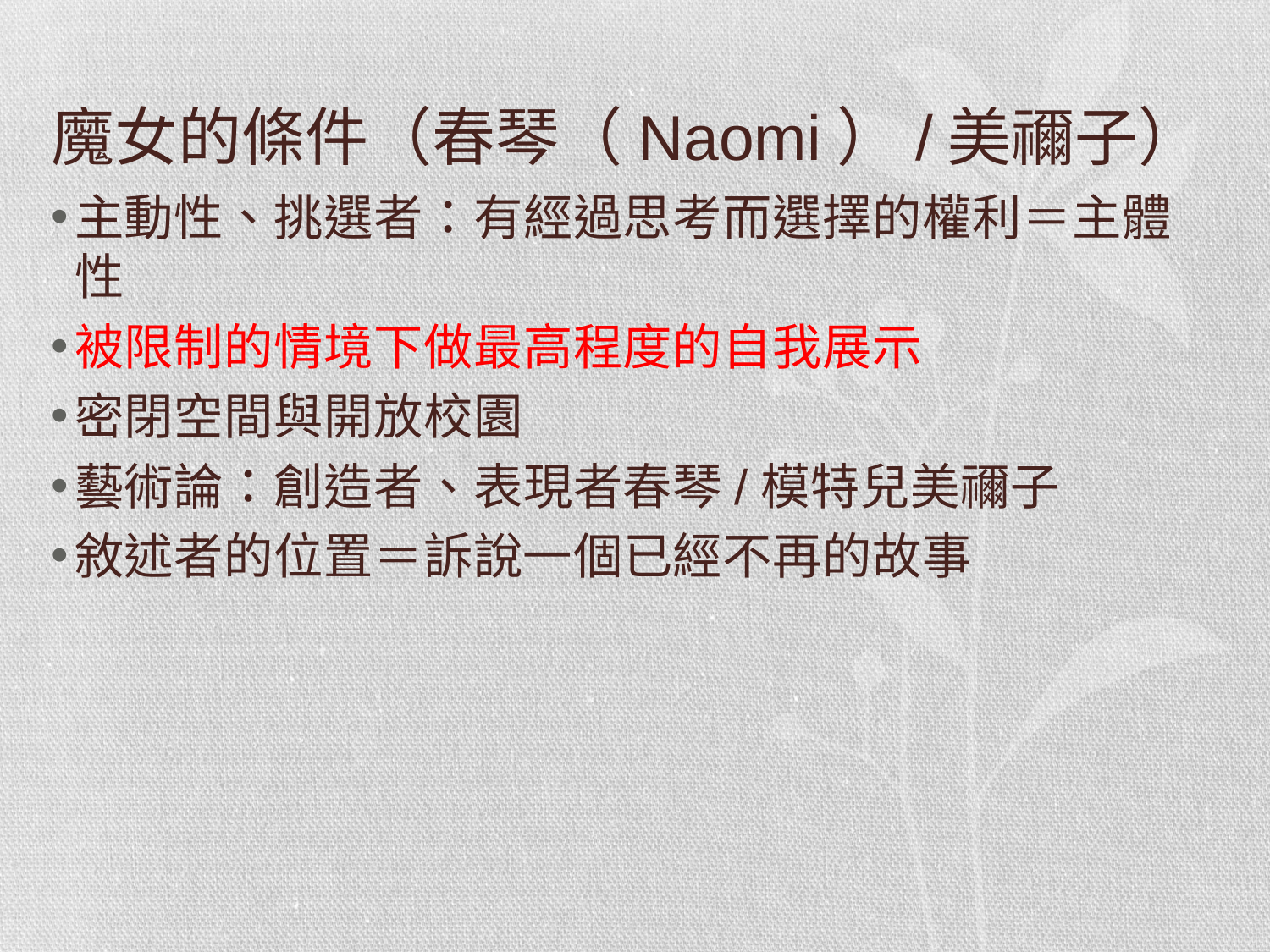

# 魔女的條件（春琴（Naomi）/美禰子）
主動性、挑選者：有經過思考而選擇的權利＝主體性
被限制的情境下做最高程度的自我展示
密閉空間與開放校園
藝術論：創造者、表現者春琴/模特兒美禰子
敘述者的位置＝訴說一個已經不再的故事